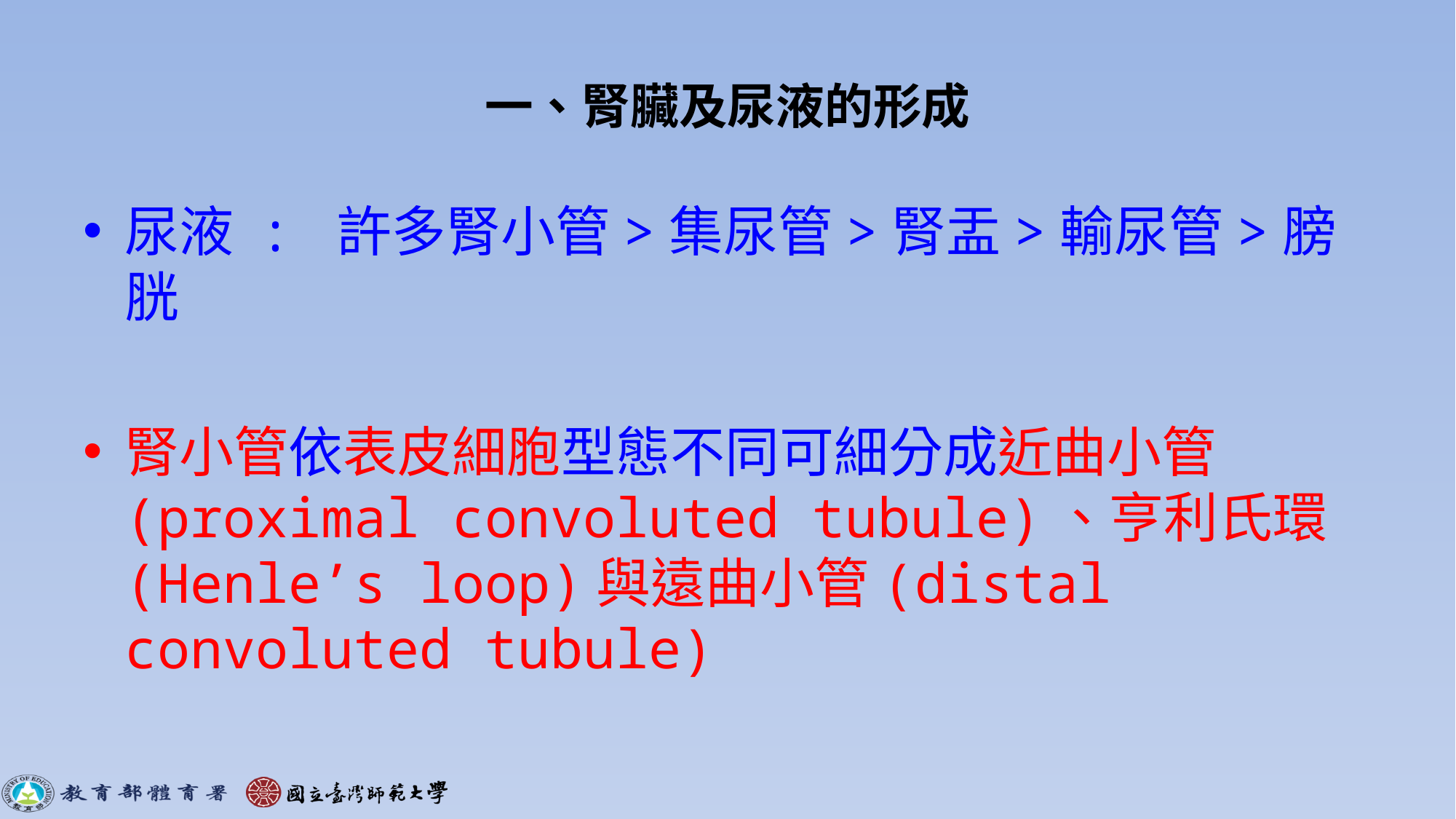

# 一、腎臟及尿液的形成
尿液 : 許多腎小管>集尿管>腎盂>輸尿管>膀胱

腎小管依表皮細胞型態不同可細分成近曲小管(proximal convoluted tubule)、亨利氏環(Henle’s loop)與遠曲小管(distal convoluted tubule)